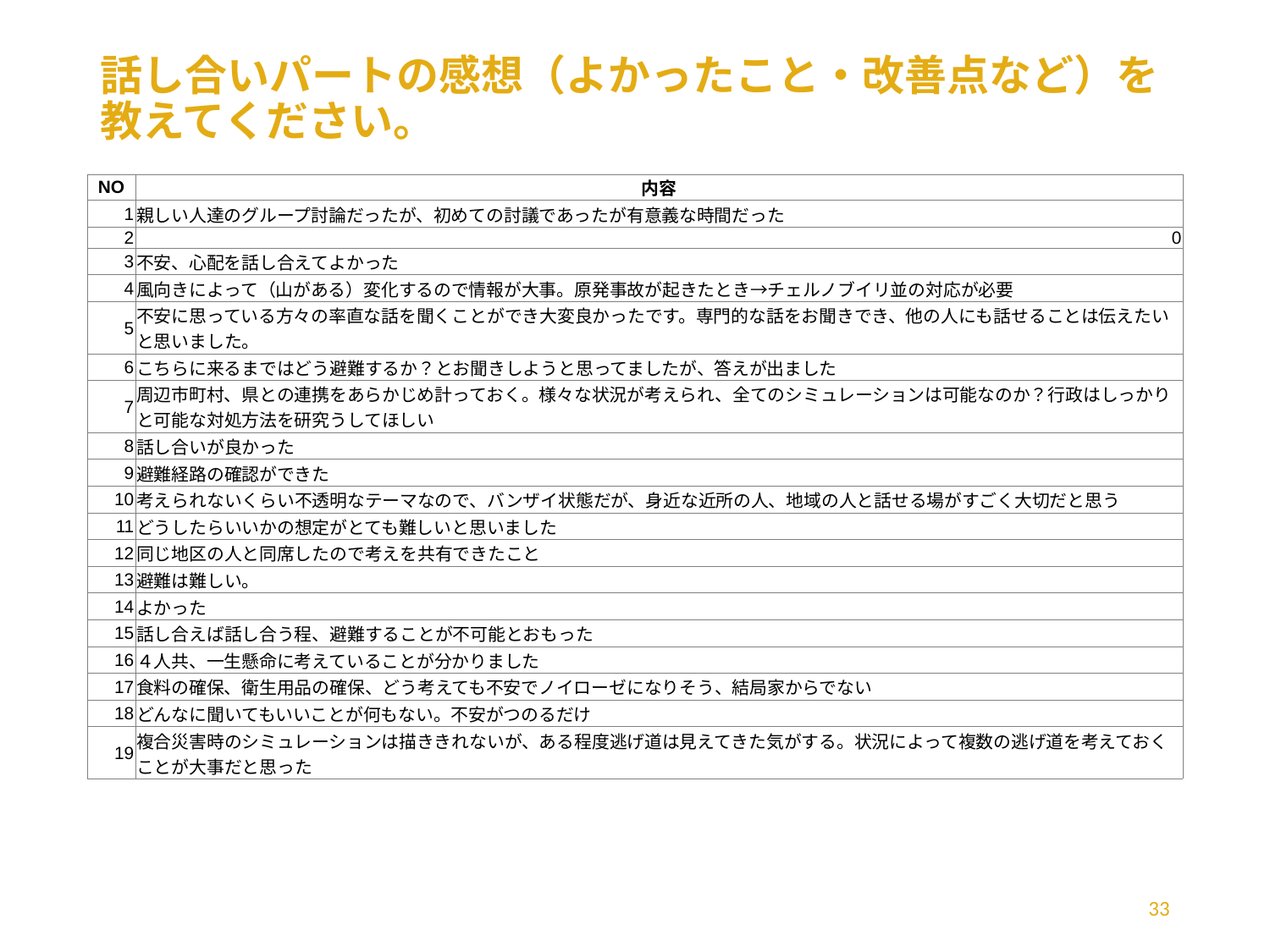

# 話し合いパートの感想（よかったこと・改善点など）を教えてください。
| NO | 内容 |
| --- | --- |
| 1 | 親しい人達のグループ討論だったが、初めての討議であったが有意義な時間だった |
| 2 | 0 |
| 3 | 不安、心配を話し合えてよかった |
| 4 | 風向きによって（山がある）変化するので情報が大事。原発事故が起きたとき→チェルノブイリ並の対応が必要 |
| 5 | 不安に思っている方々の率直な話を聞くことができ大変良かったです。専門的な話をお聞きでき、他の人にも話せることは伝えたいと思いました。 |
| 6 | こちらに来るまではどう避難するか？とお聞きしようと思ってましたが、答えが出ました |
| 7 | 周辺市町村、県との連携をあらかじめ計っておく。様々な状況が考えられ、全てのシミュレーションは可能なのか？行政はしっかりと可能な対処方法を研究うしてほしい |
| 8 | 話し合いが良かった |
| 9 | 避難経路の確認ができた |
| 10 | 考えられないくらい不透明なテーマなので、バンザイ状態だが、身近な近所の人、地域の人と話せる場がすごく大切だと思う |
| 11 | どうしたらいいかの想定がとても難しいと思いました |
| 12 | 同じ地区の人と同席したので考えを共有できたこと |
| 13 | 避難は難しい。 |
| 14 | よかった |
| 15 | 話し合えば話し合う程、避難することが不可能とおもった |
| 16 | ４人共、一生懸命に考えていることが分かりました |
| 17 | 食料の確保、衛生用品の確保、どう考えても不安でノイローゼになりそう、結局家からでない |
| 18 | どんなに聞いてもいいことが何もない。不安がつのるだけ |
| 19 | 複合災害時のシミュレーションは描ききれないが、ある程度逃げ道は見えてきた気がする。状況によって複数の逃げ道を考えておくことが大事だと思った |
33